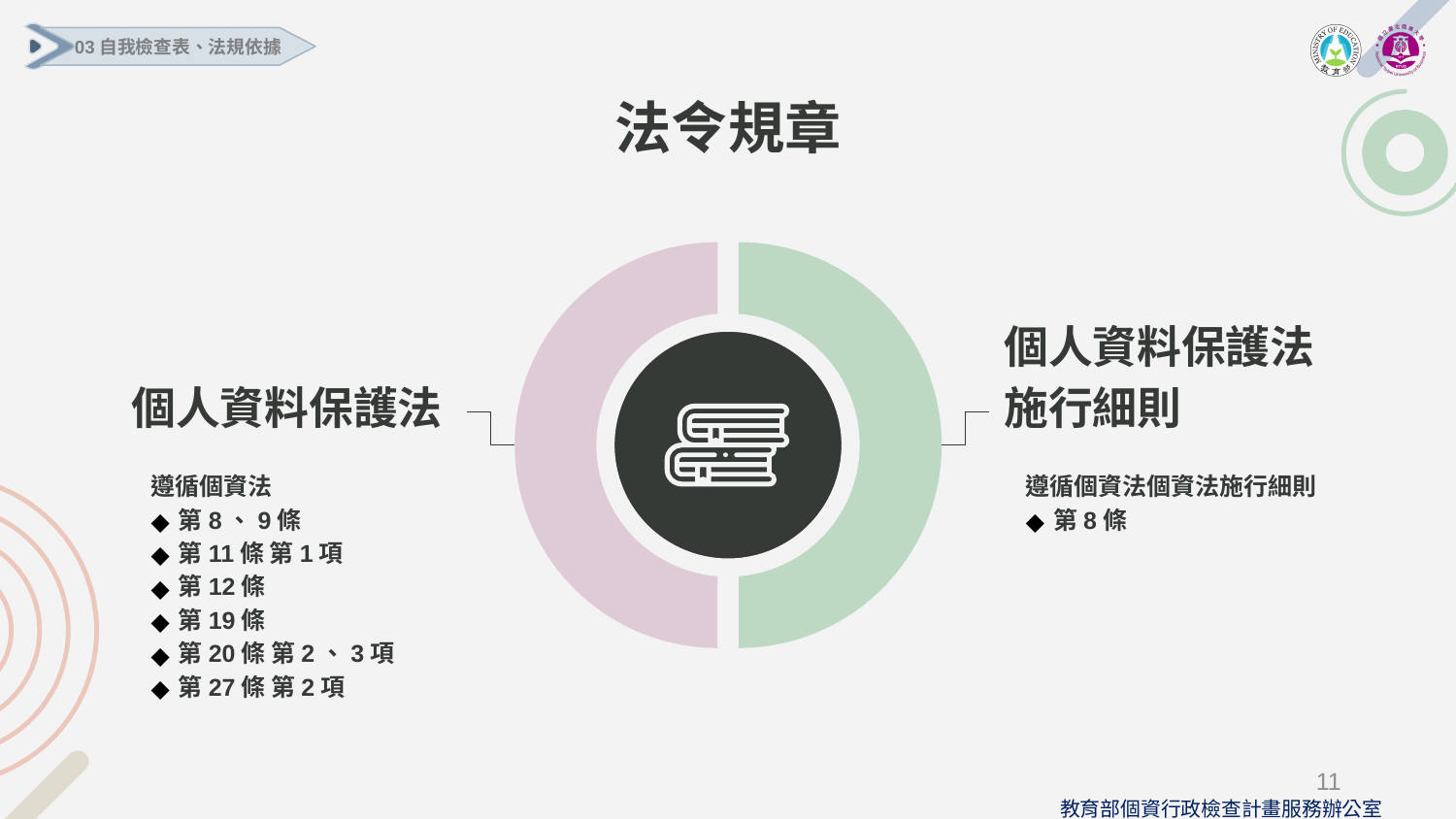

03自我檢查表、法規依據

# 法令規章

個人資料保護法
遵循個資法
第8、9條
第11條 第1項
第12條
第19條
第20條 第2、3項
第27條 第2項
個人資料保護法施行細則
遵循個資法個資法施行細則
第8條
11